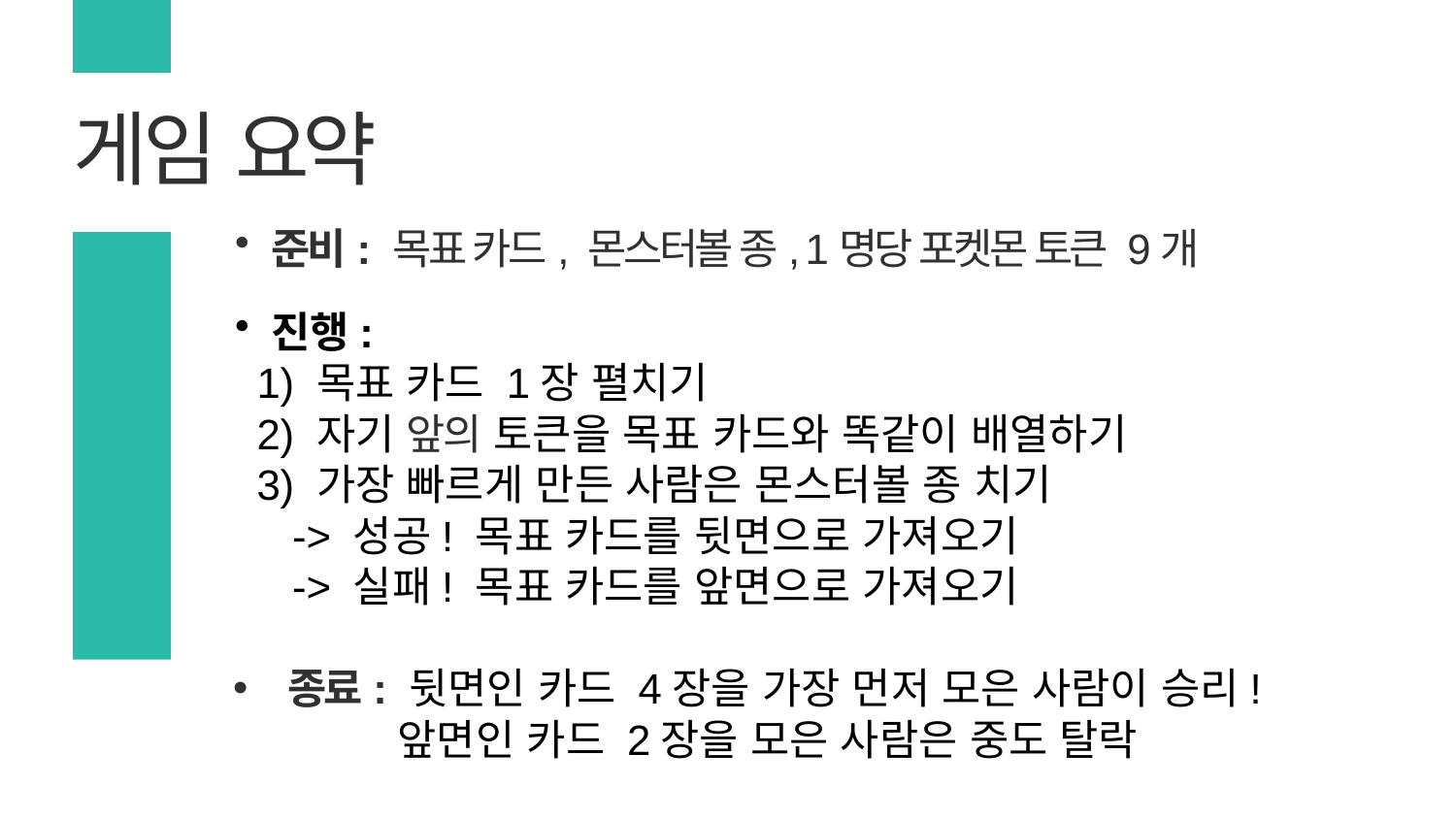

# 게임 요약
준비: 목표 카드, 몬스터볼 종, 1명당 포켓몬 토큰 9개
진행:
  1) 목표 카드 1장 펼치기
  2) 자기 앞의 토큰을 목표 카드와 똑같이 배열하기
  3) 가장 빠르게 만든 사람은 몬스터볼 종 치기
     -> 성공! 목표 카드를 뒷면으로 가져오기
     -> 실패! 목표 카드를 앞면으로 가져오기

종료: 뒷면인 카드 4장을 가장 먼저 모은 사람이 승리!
             앞면인 카드 2장을 모은 사람은 중도 탈락